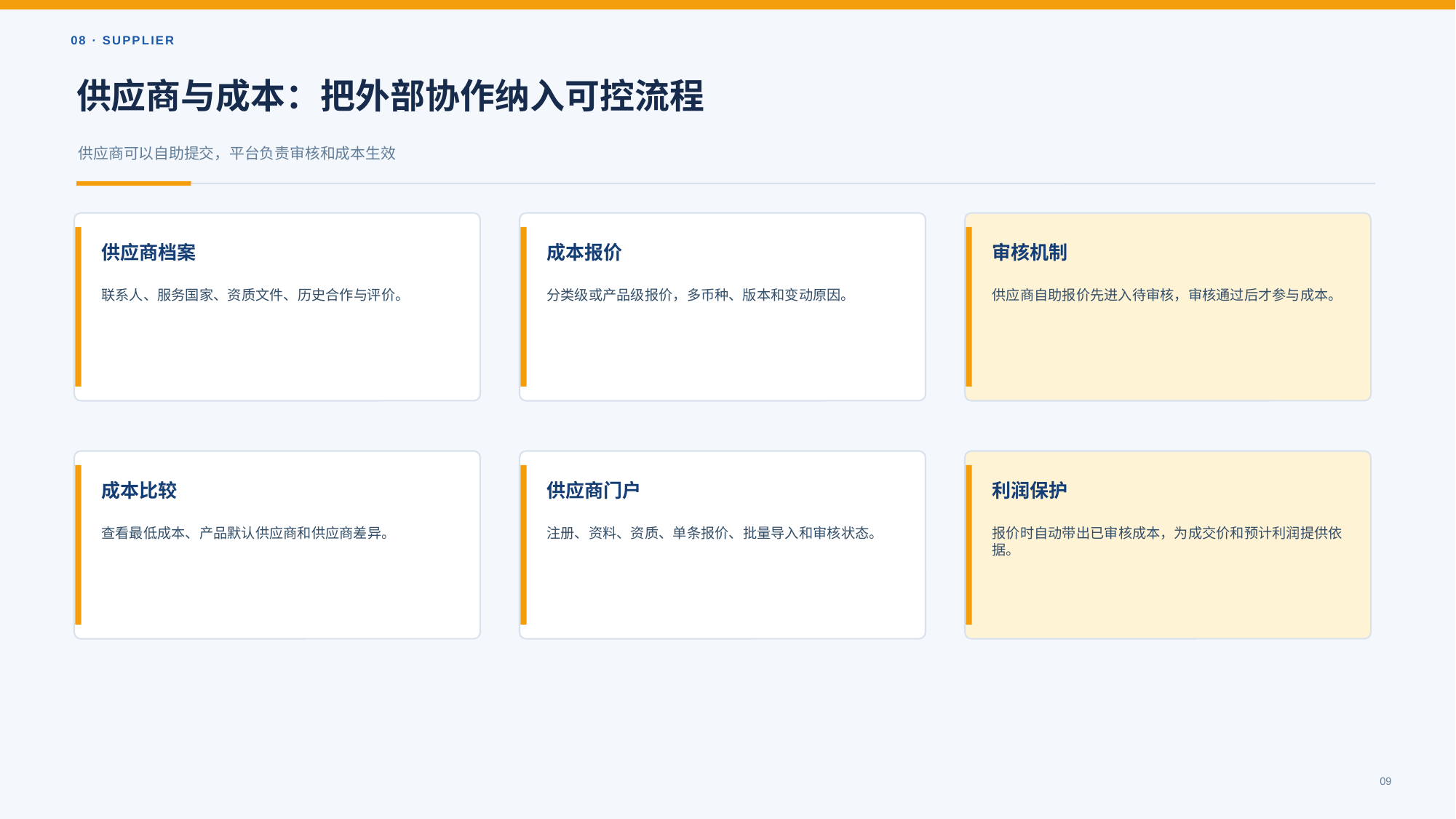

08 · SUPPLIER
供应商与成本：把外部协作纳入可控流程
供应商可以自助提交，平台负责审核和成本生效

供应商档案
成本报价
审核机制
联系人、服务国家、资质文件、历史合作与评价。
分类级或产品级报价，多币种、版本和变动原因。
供应商自助报价先进入待审核，审核通过后才参与成本。

成本比较
供应商门户
利润保护
查看最低成本、产品默认供应商和供应商差异。
注册、资料、资质、单条报价、批量导入和审核状态。
报价时自动带出已审核成本，为成交价和预计利润提供依据。
09